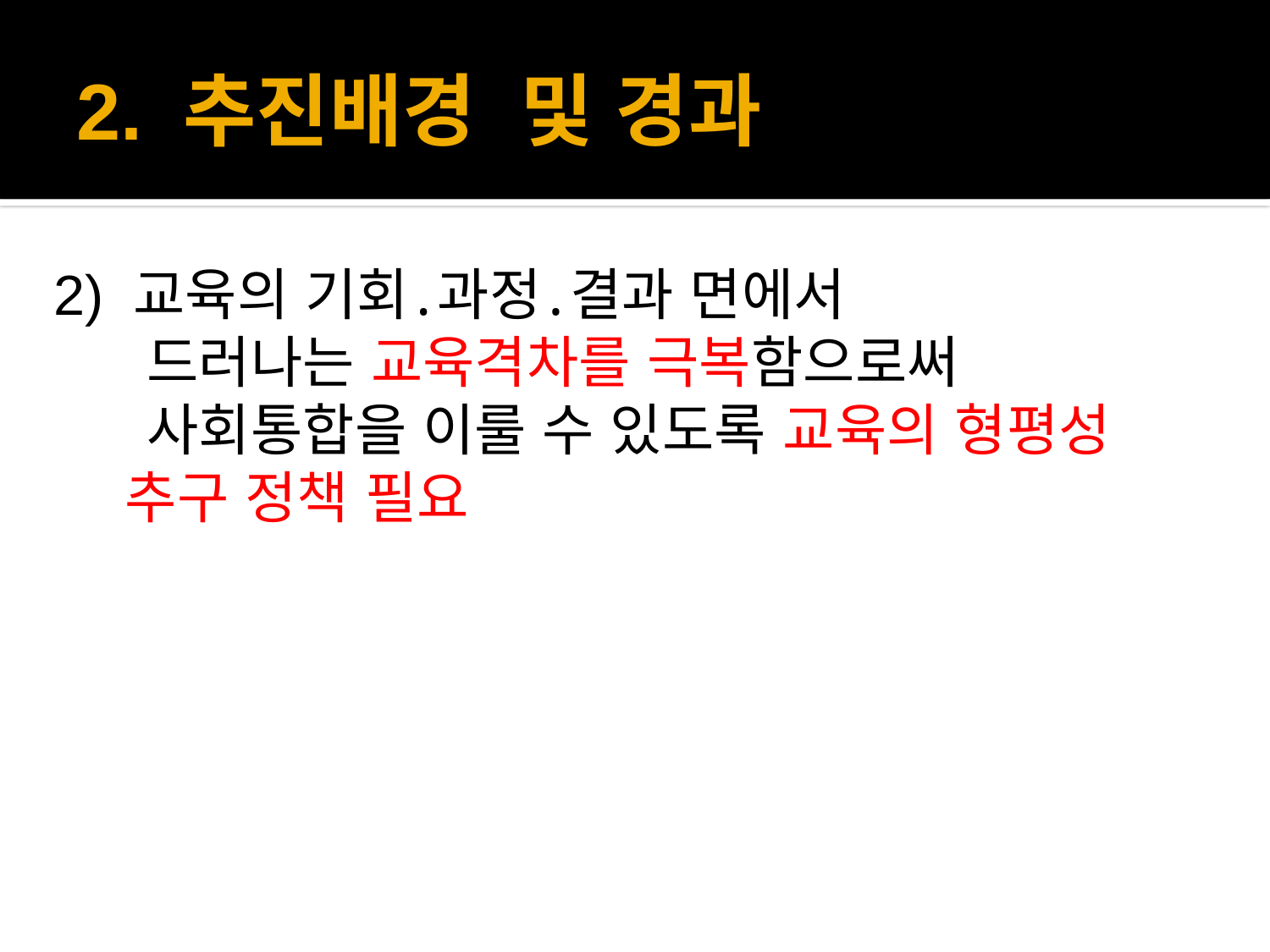

# 2. 추진배경  및 경과
2) 교육의 기회․과정․결과 면에서
     드러나는 교육격차를 극복함으로써
     사회통합을 이룰 수 있도록 교육의 형평성 추구 정책 필요